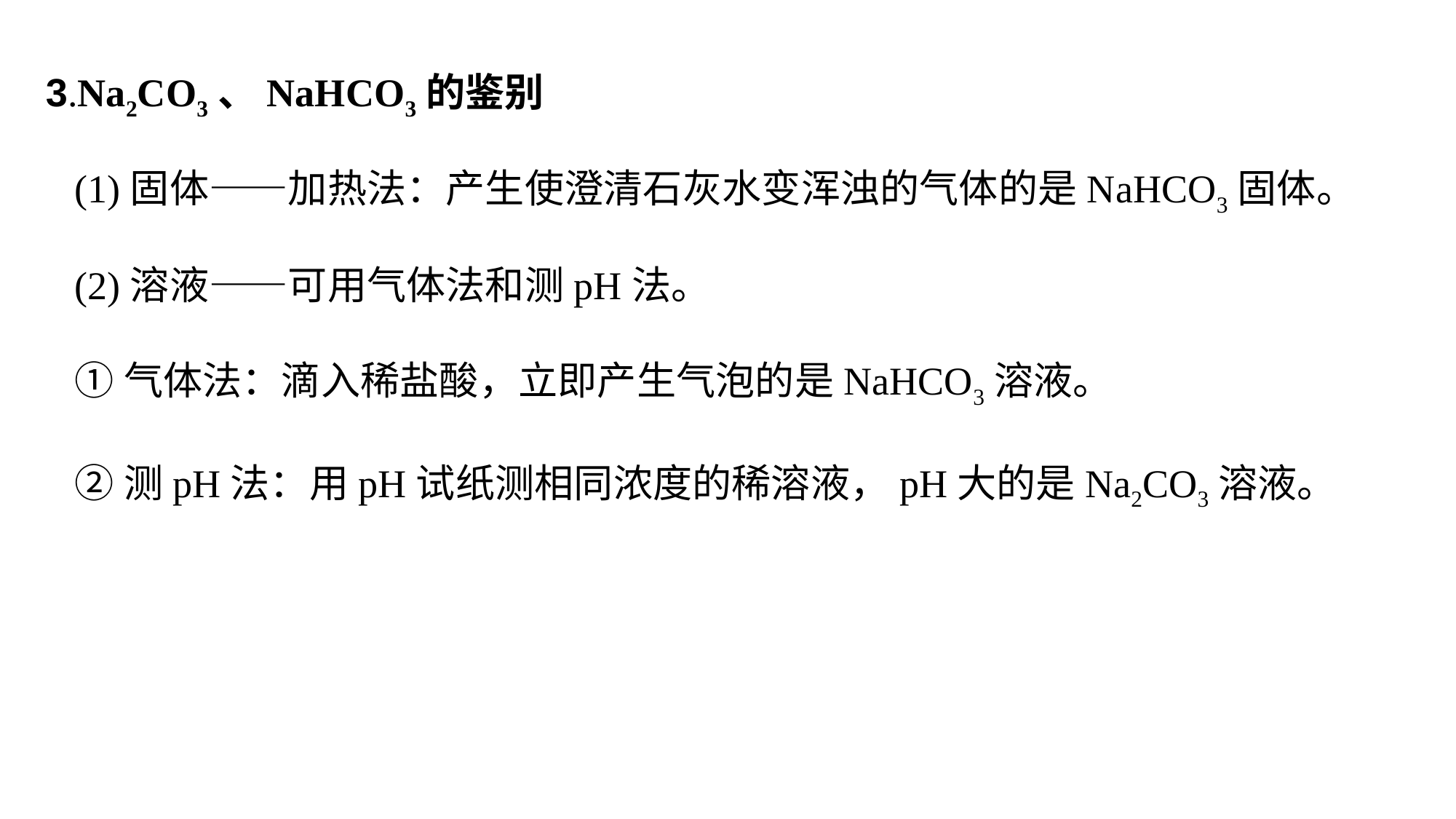

3.Na2CO3、NaHCO3的鉴别
(1)固体——加热法：产生使澄清石灰水变浑浊的气体的是NaHCO3固体。
(2)溶液——可用气体法和测pH法。
①气体法：滴入稀盐酸，立即产生气泡的是NaHCO3溶液。
②测pH法：用pH试纸测相同浓度的稀溶液，pH大的是Na2CO3溶液。